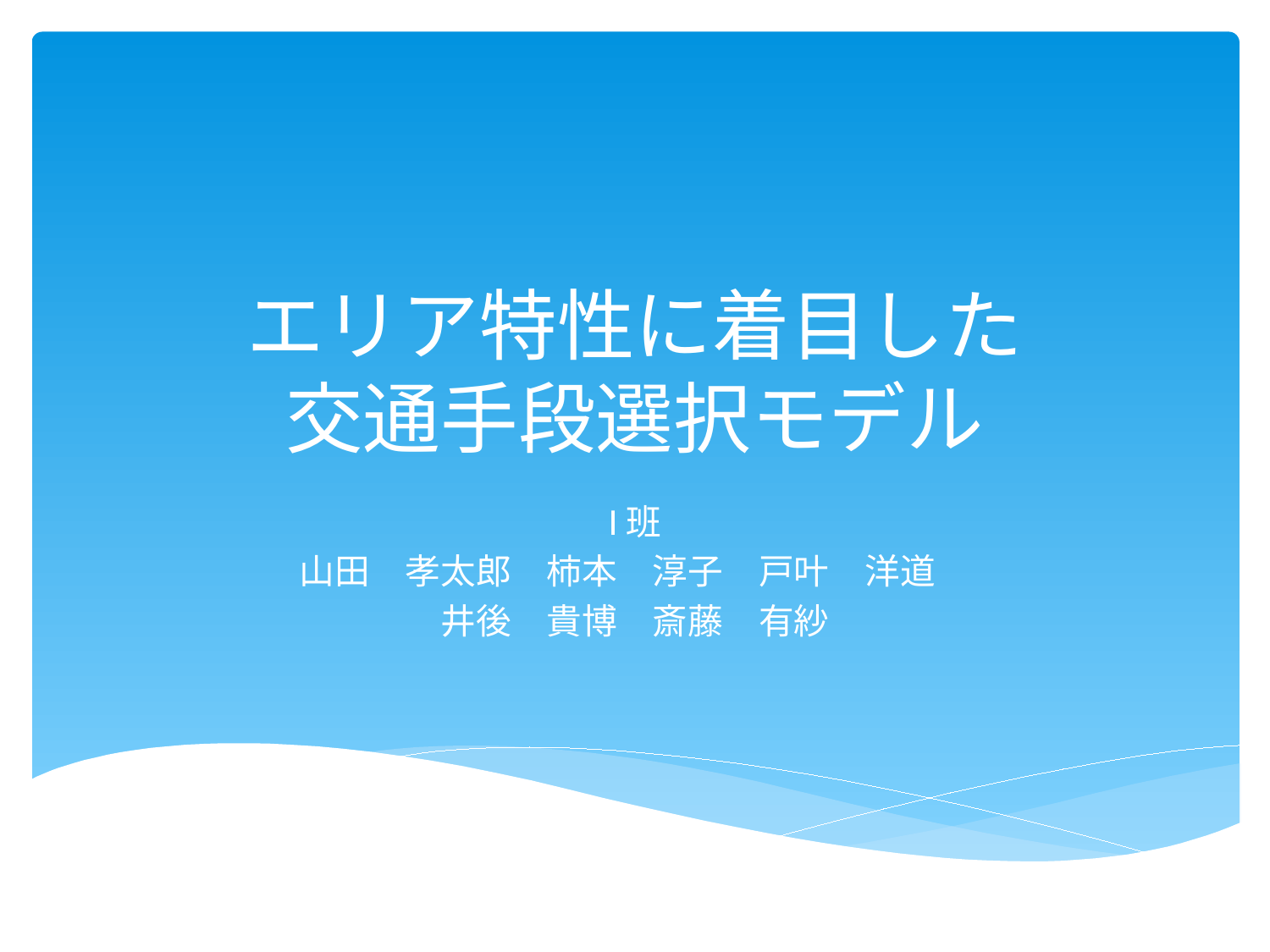

# エリア特性に着目した 交通手段選択モデル
I班
山田　孝太郎　柿本　淳子　戸叶　洋道
井後　貴博　斎藤　有紗